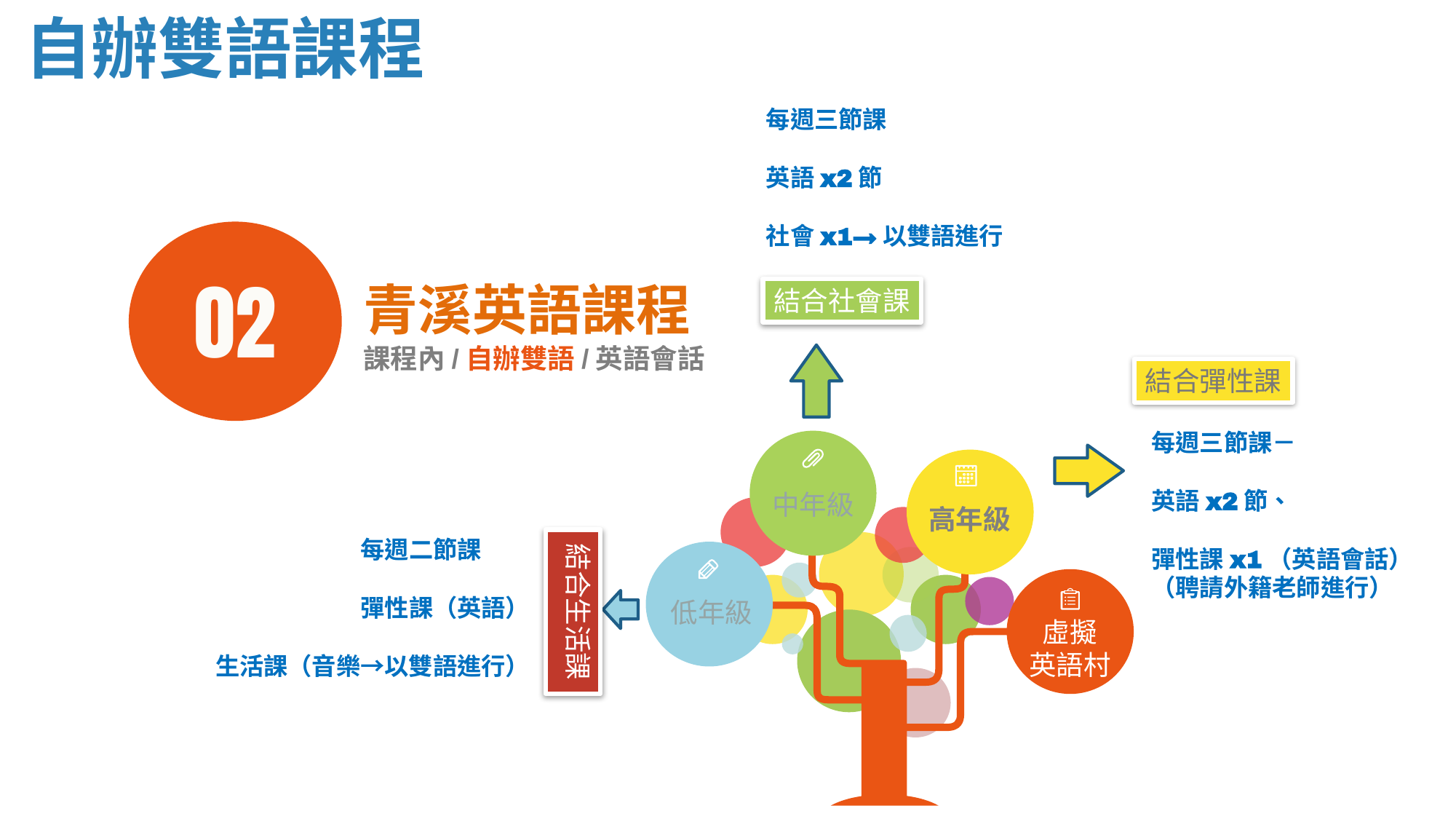

# 自辦雙語課程
每週三節課

英語x2節

社會x1→以雙語進行

02
青溪英語課程
課程內/自辦雙語/英語會話
結合社會課

中年級

高年級

低年級

虛擬
英語村

結合生活課

結合彈性課
每週三節課－

英語x2節、

彈性課x1（英語會話）
（聘請外籍老師進行）
每週二節課

彈性課（英語）

生活課（音樂→以雙語進行）